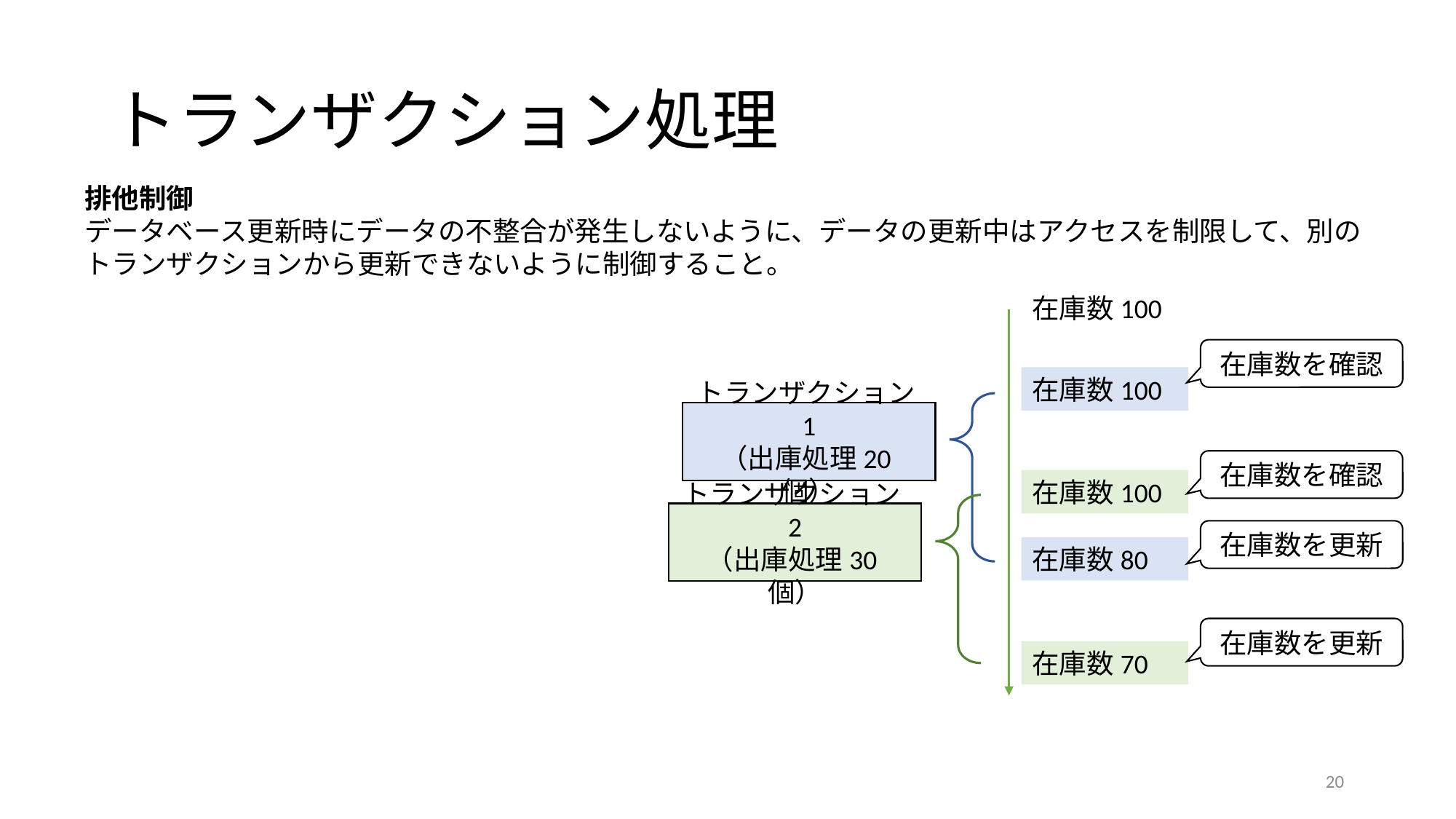

# トランザクション処理
排他制御
データベース更新時にデータの不整合が発生しないように、データの更新中はアクセスを制限して、別のトランザクションから更新できないように制御すること。
在庫数100
在庫数を確認
在庫数100

トランザクション1
（出庫処理20個）
在庫数を確認
在庫数100

トランザクション2
（出庫処理30個）
在庫数を更新
在庫数80
在庫数を更新
在庫数70
20